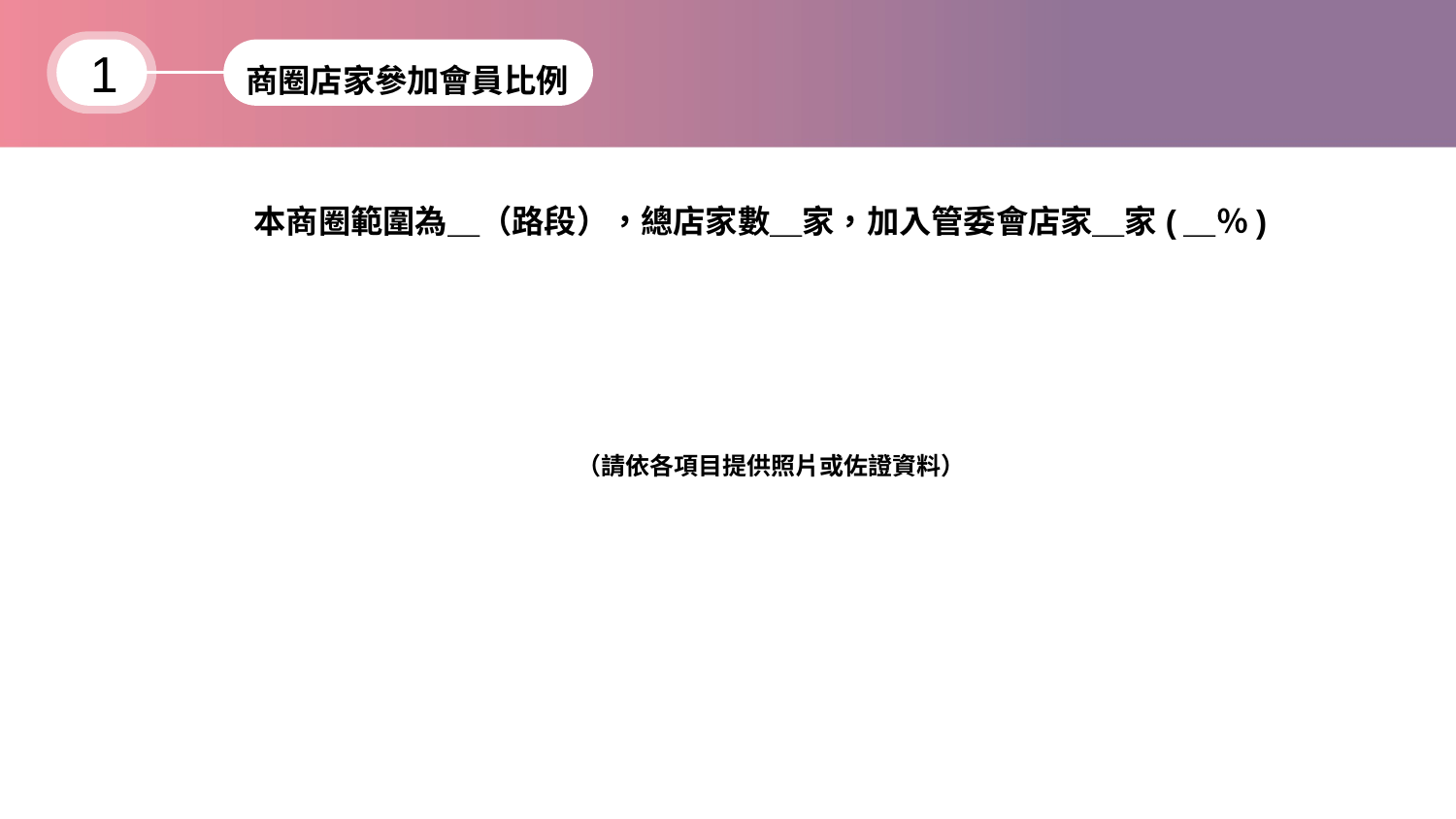

1
商圈店家參加會員比例

本商圈範圍為＿（路段），總店家數＿家，加入管委會店家＿家(＿％)

（請依各項目提供照片或佐證資料）